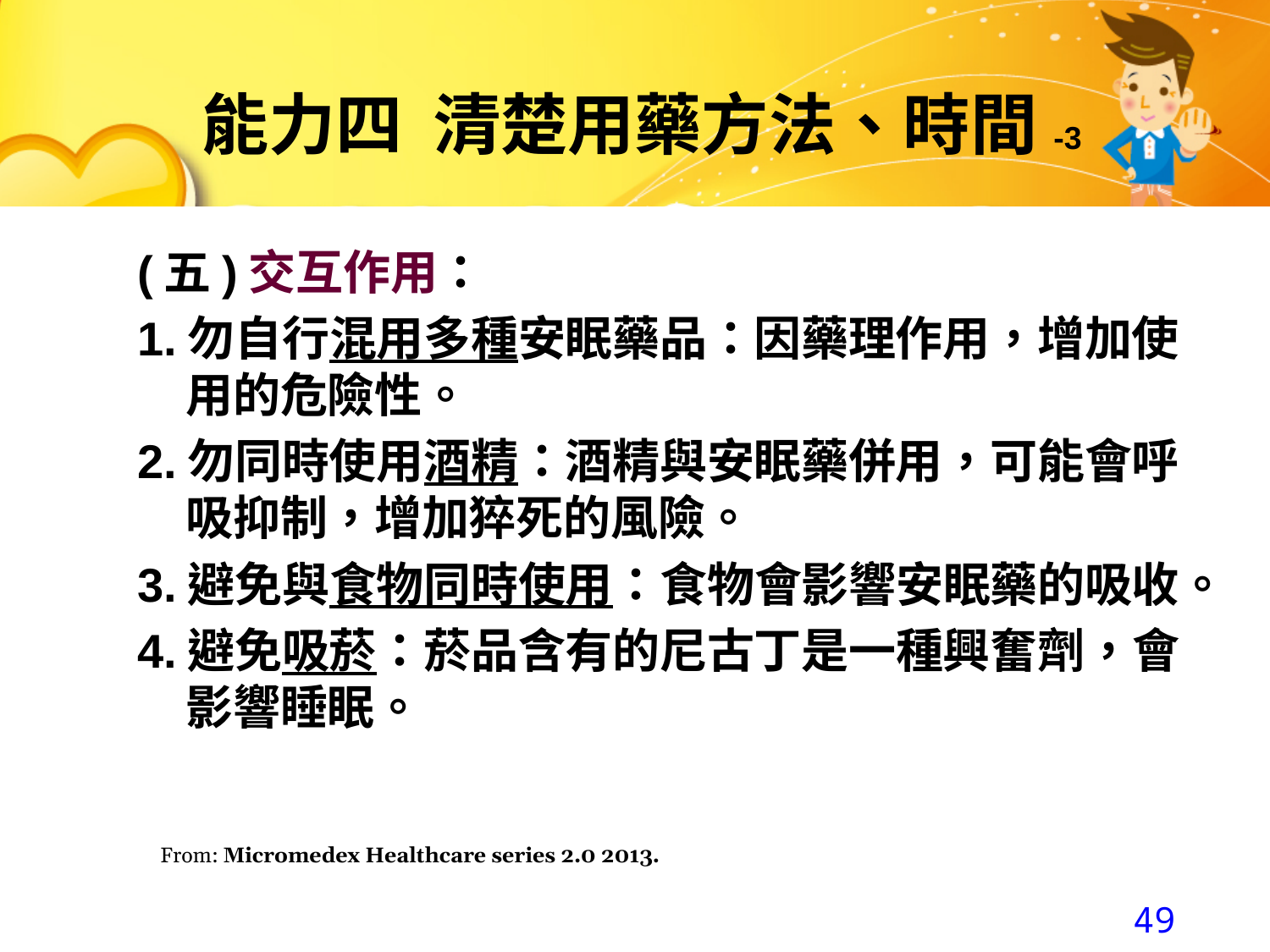

能力四  清楚用藥方法、時間-3
(五)交互作用：
1.勿自行混用多種安眠藥品：因藥理作用，增加使用的危險性。
2.勿同時使用酒精：酒精與安眠藥併用，可能會呼吸抑制，增加猝死的風險。
3.避免與食物同時使用：食物會影響安眠藥的吸收。
4.避免吸菸：菸品含有的尼古丁是一種興奮劑，會影響睡眠。
From: Micromedex Healthcare series 2.0 2013.
49